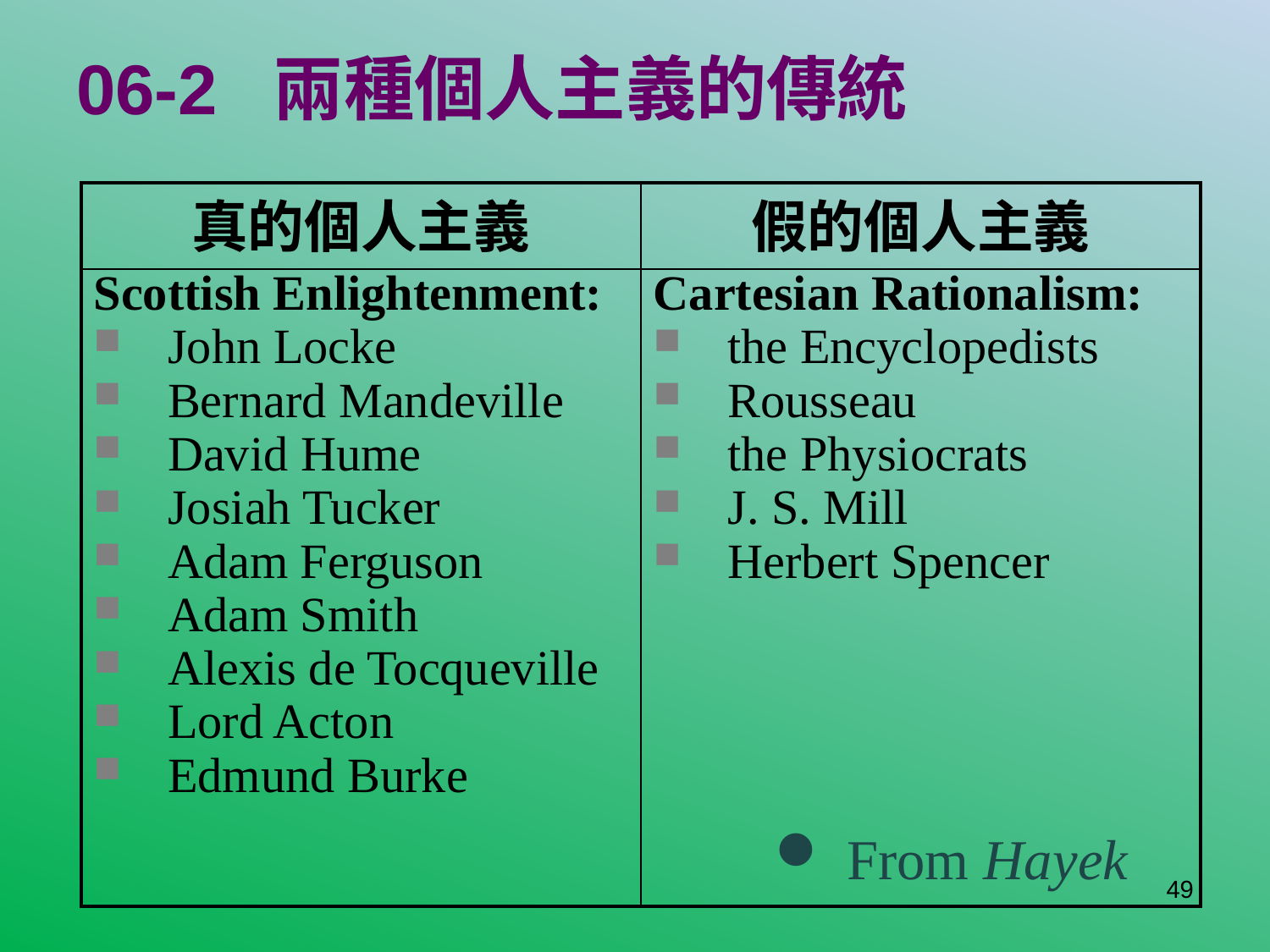

# 06-2  兩種個人主義的傳統
| 真的個人主義 | 假的個人主義 |
| --- | --- |
| Scottish Enlightenment: John Locke Bernard Mandeville David Hume Josiah Tucker Adam Ferguson Adam Smith Alexis de Tocqueville Lord Acton Edmund Burke | Cartesian Rationalism: the Encyclopedists Rousseau the Physiocrats J. S. Mill Herbert Spencer |
From Hayek
49